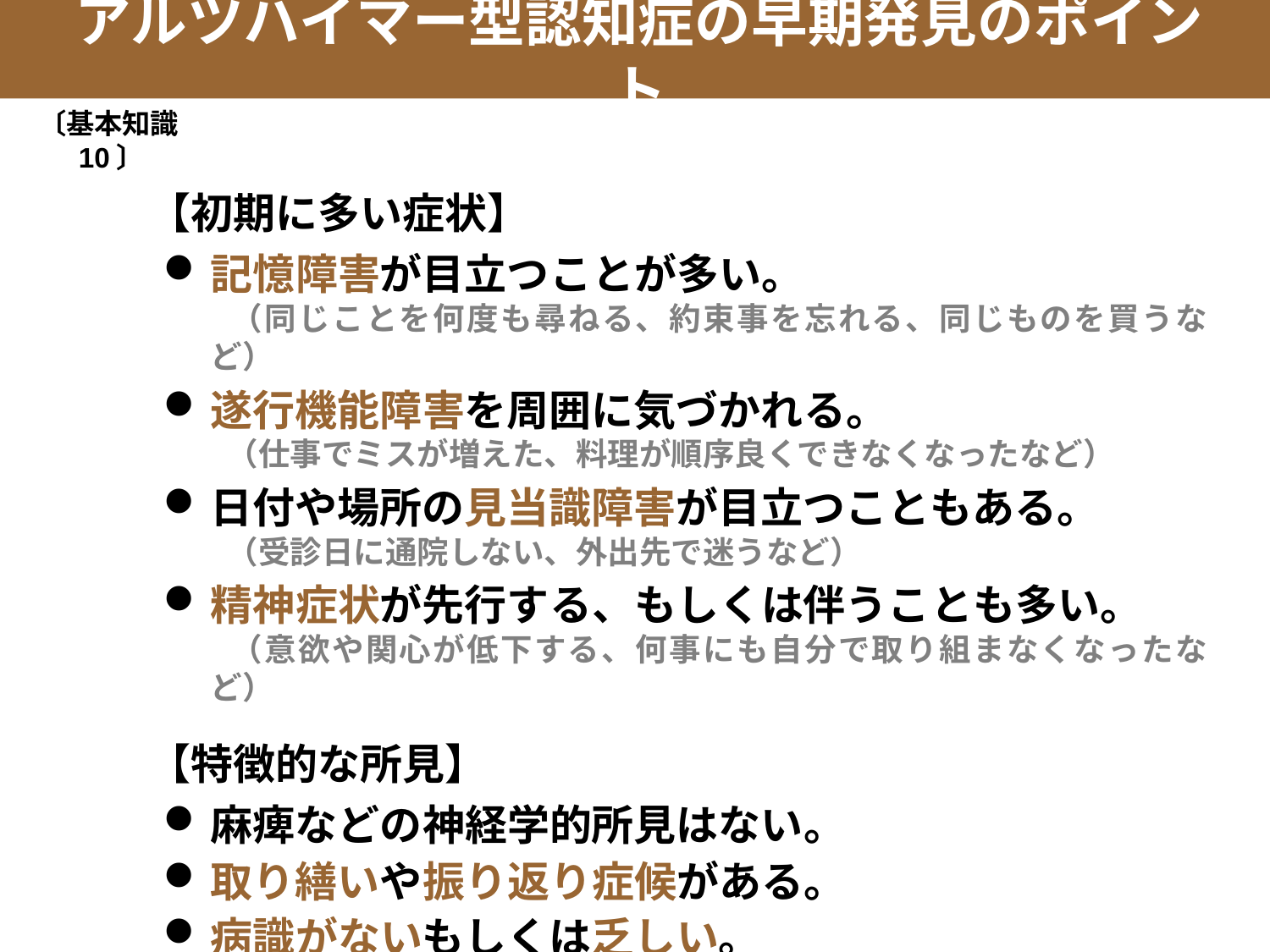

アルツハイマー型認知症の早期発見のポイント
〔基本知識10〕
【初期に多い症状】
記憶障害が目立つことが多い。
　　（同じことを何度も尋ねる、約束事を忘れる、同じものを買うなど）
遂行機能障害を周囲に気づかれる。
　　（仕事でミスが増えた、料理が順序良くできなくなったなど）
日付や場所の見当識障害が目立つこともある。
　　（受診日に通院しない、外出先で迷うなど）
精神症状が先行する、もしくは伴うことも多い。
　　（意欲や関心が低下する、何事にも自分で取り組まなくなったなど）
【特徴的な所見】
麻痺などの神経学的所見はない。
取り繕いや振り返り症候がある。
病識がないもしくは乏しい。